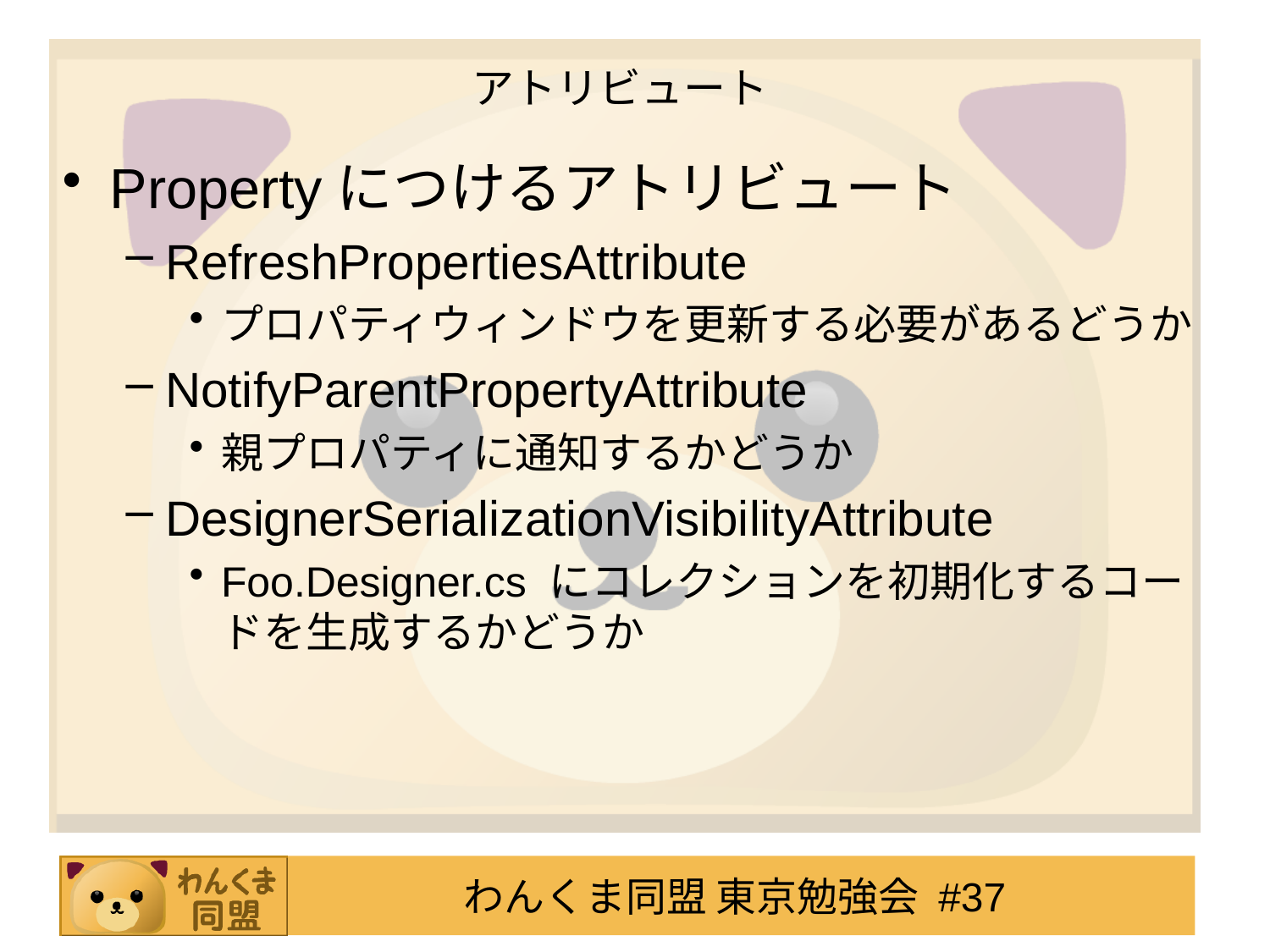

# アトリビュート
Propertyにつけるアトリビュート
RefreshPropertiesAttribute
プロパティウィンドウを更新する必要があるどうか
NotifyParentPropertyAttribute
親プロパティに通知するかどうか
DesignerSerializationVisibilityAttribute
Foo.Designer.cs にコレクションを初期化するコードを生成するかどうか